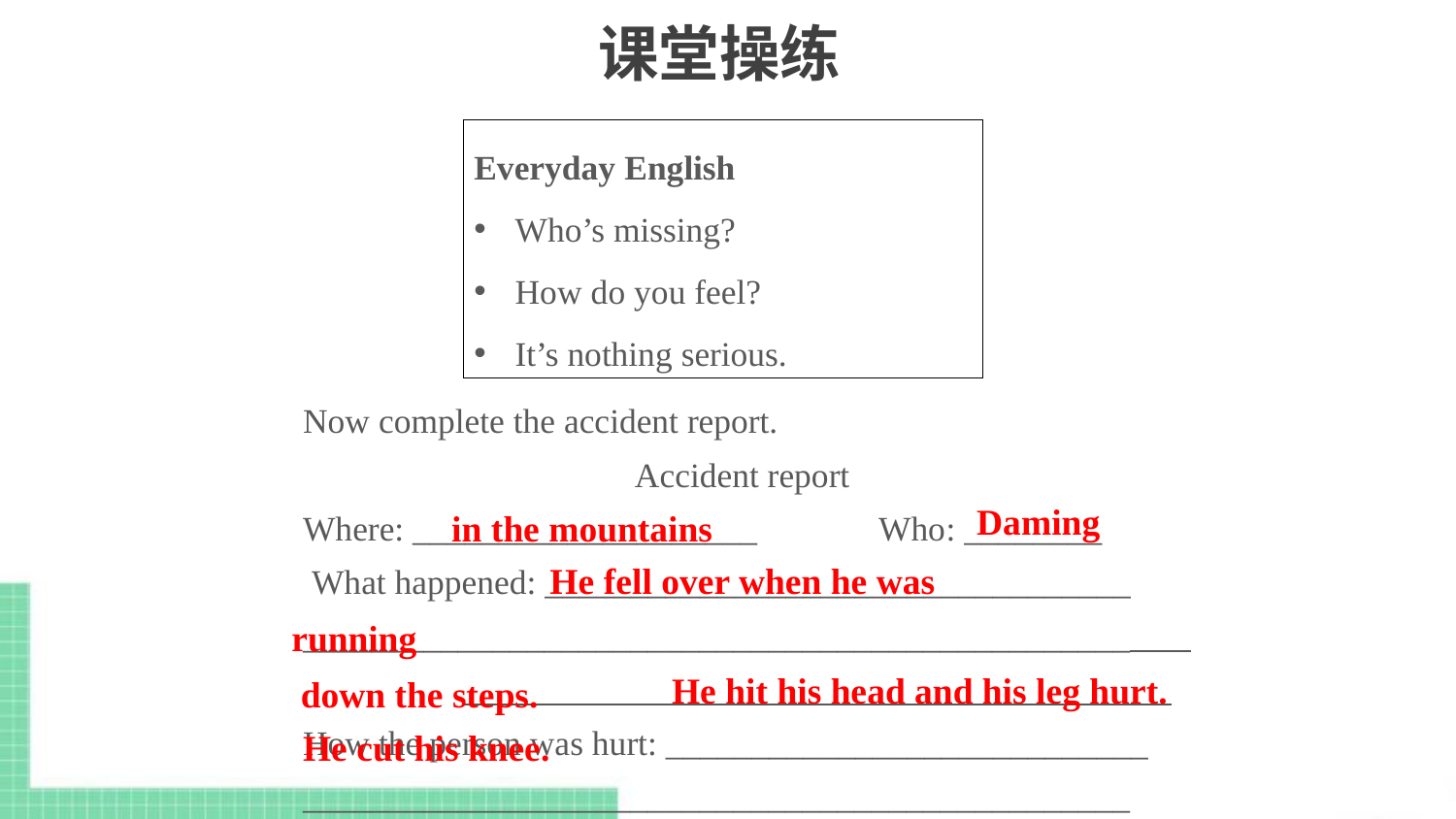

# 课堂操练
Everyday English
Who’s missing?
How do you feel?
It’s nothing serious.
Now complete the accident report.
                                      Accident report
Where: ____________________              Who: ________
 What happened: __________________________________
________________________________________________
How the person was hurt: ____________________________
________________________________________________
in the mountains
Daming
                            He fell over when he was running
 down the steps.
                                        He hit his head and his leg hurt.
He cut his knee.